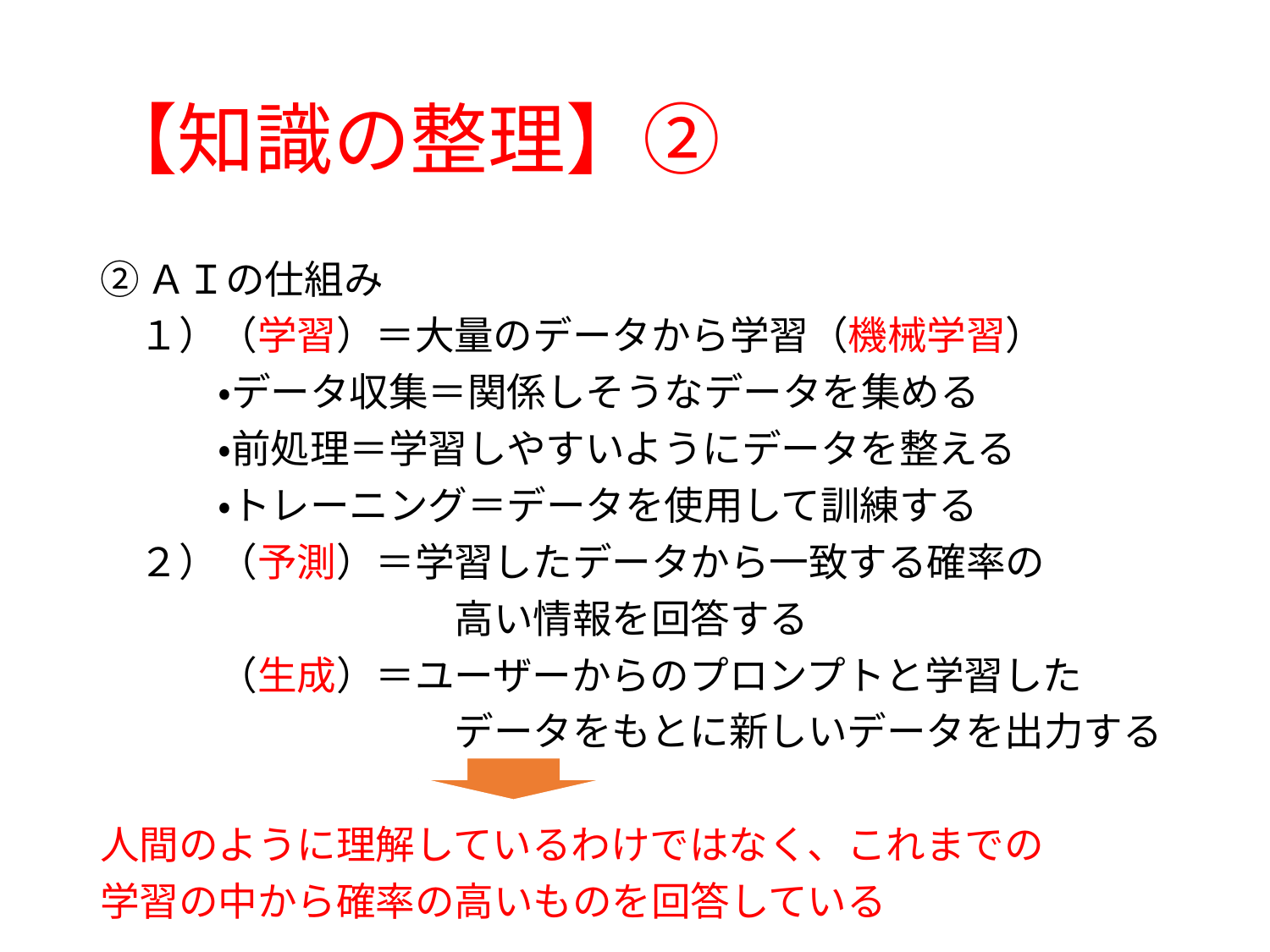

# 【知識の整理】②
②ＡＩの仕組み
　１）（学習）＝大量のデータから学習（機械学習）
　　　・データ収集＝関係しそうなデータを集める
　　　・前処理＝学習しやすいようにデータを整える
　　　・トレーニング＝データを使用して訓練する
　２）（予測）＝学習したデータから一致する確率の
　　　　　　　　　高い情報を回答する
　　　（生成）＝ユーザーからのプロンプトと学習した
　　　　　　　　　データをもとに新しいデータを出力する

人間のように理解しているわけではなく、これまでの
学習の中から確率の高いものを回答している